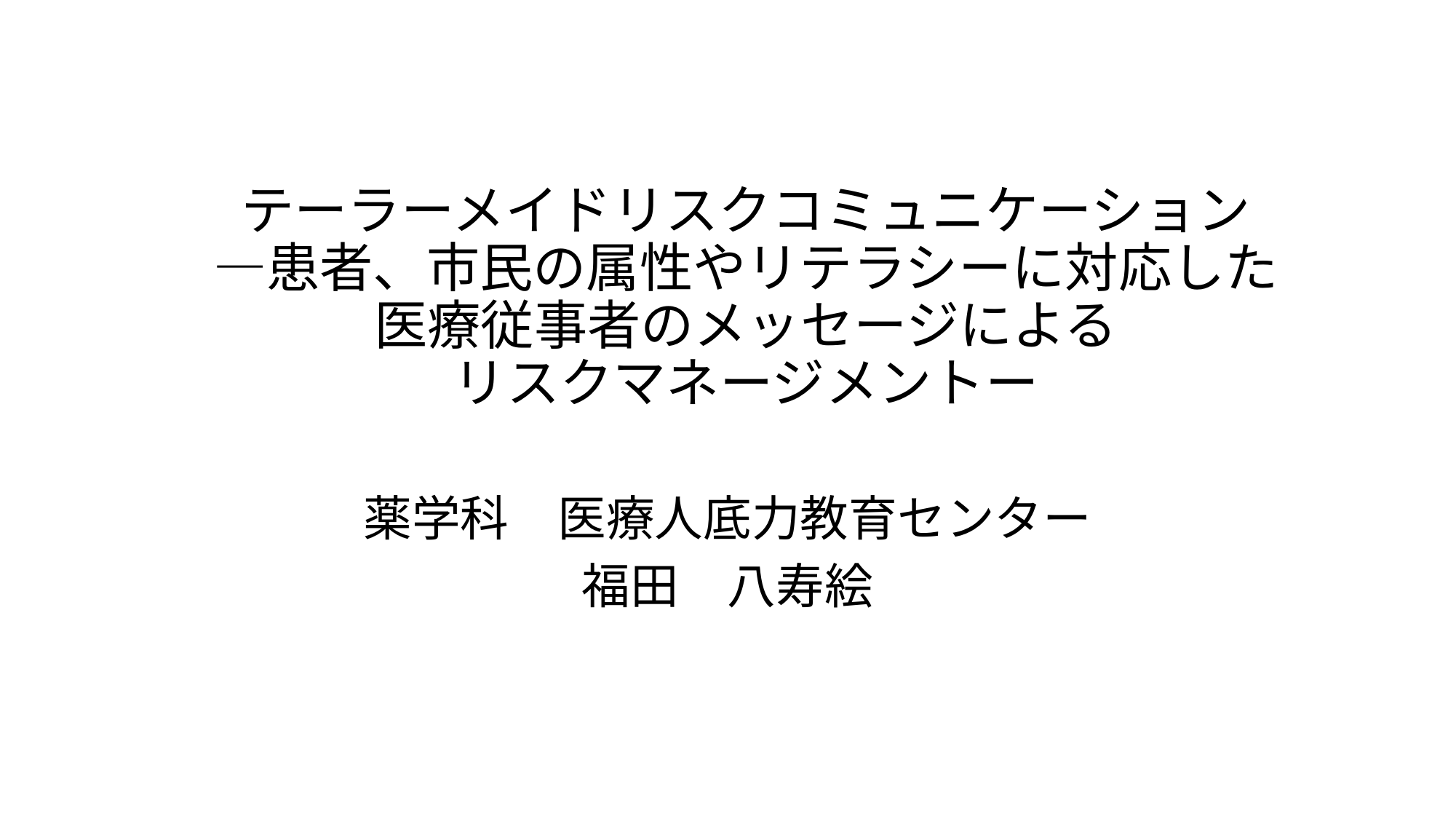

# テーラーメイドリスクコミュニケーション ―患者、市民の属性やリテラシーに対応した医療従事者のメッセージによる リスクマネージメントー

薬学科　医療人底力教育センター
福田　八寿絵